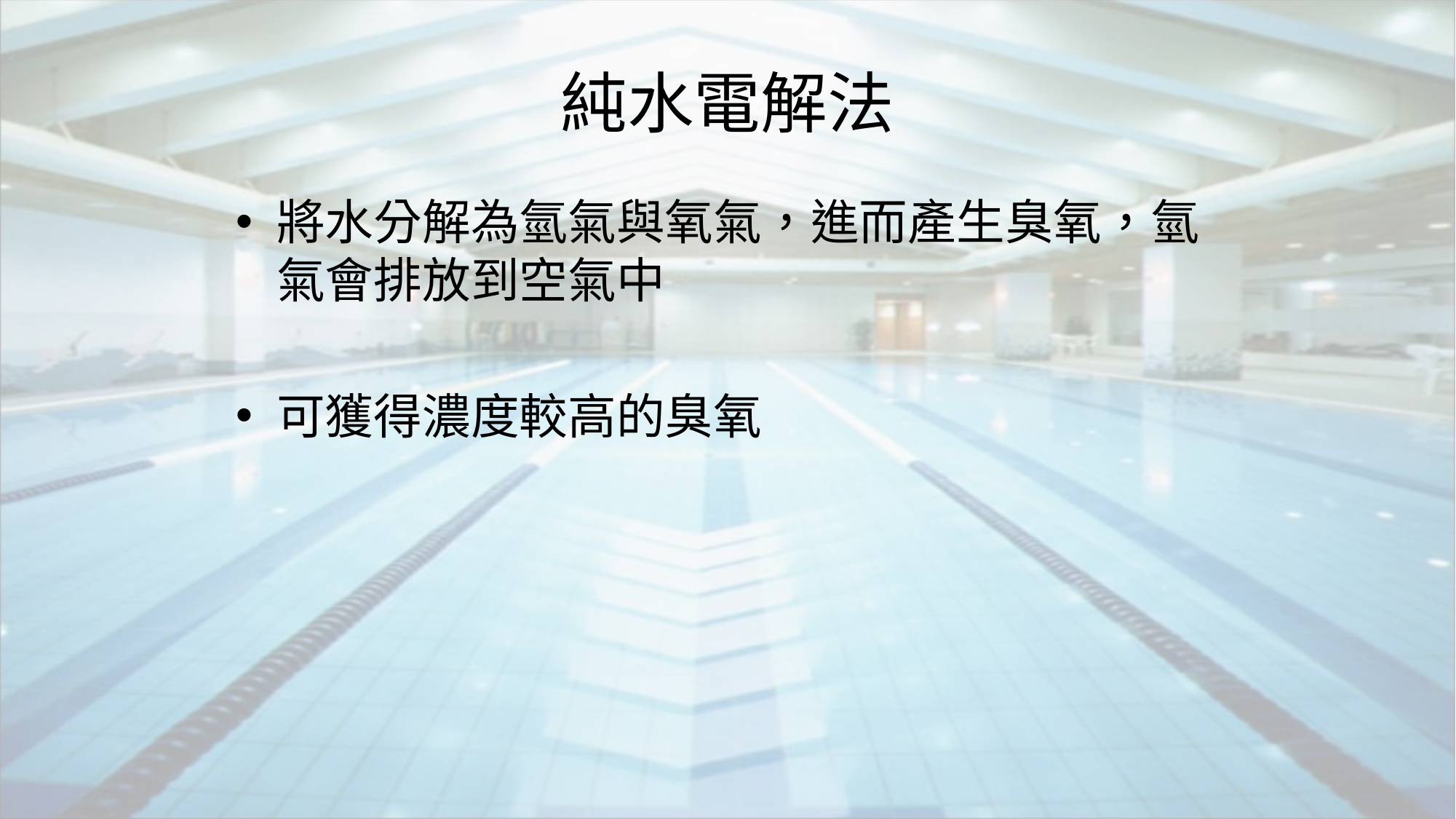

# 純水電解法
將水分解為氫氣與氧氣，進而產生臭氧，氫氣會排放到空氣中

可獲得濃度較高的臭氧